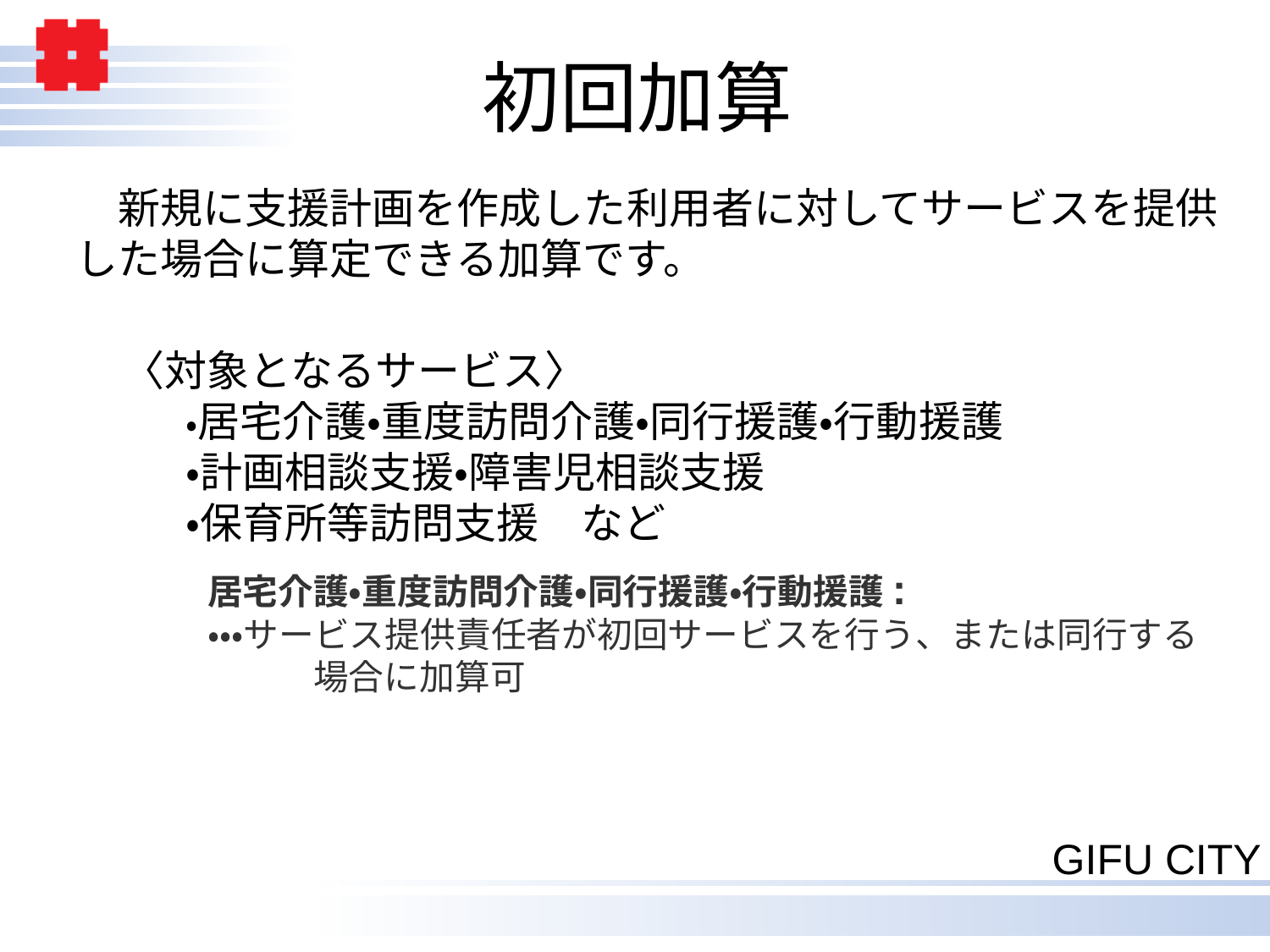

# 初回加算
　新規に支援計画を作成した利用者に対してサービスを提供した場合に算定できる加算です。
〈対象となるサービス〉
・居宅介護・重度訪問介護・同行援護・行動援護
・計画相談支援・障害児相談支援
・保育所等訪問支援　など
居宅介護・重度訪問介護・同行援護・行動援護:
・・・サービス提供責任者が初回サービスを行う、または同行する
　　　場合に加算可